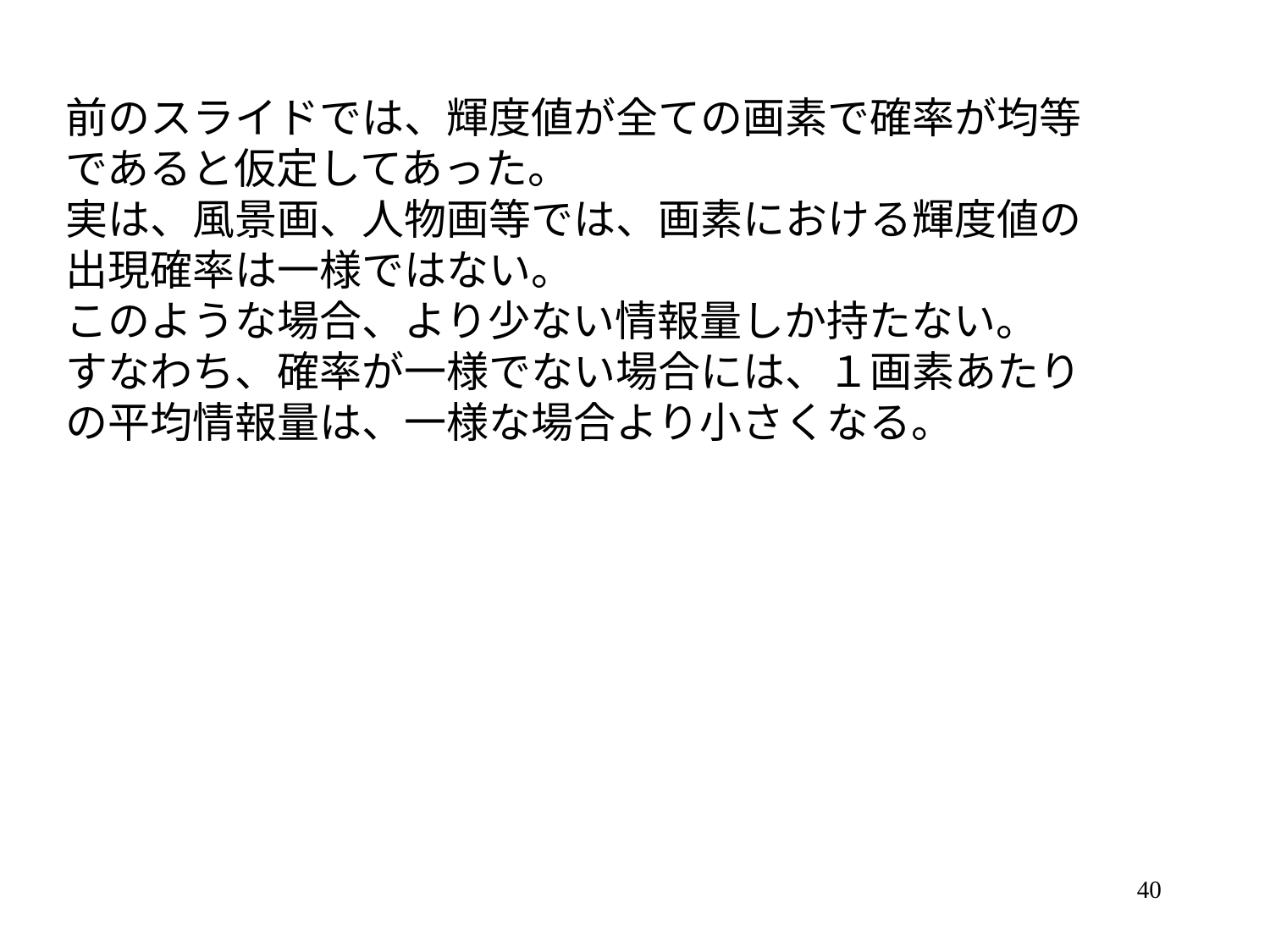

前のスライドでは、輝度値が全ての画素で確率が均等であると仮定してあった。
実は、風景画、人物画等では、画素における輝度値の出現確率は一様ではない。
このような場合、より少ない情報量しか持たない。
すなわち、確率が一様でない場合には、１画素あたりの平均情報量は、一様な場合より小さくなる。
40